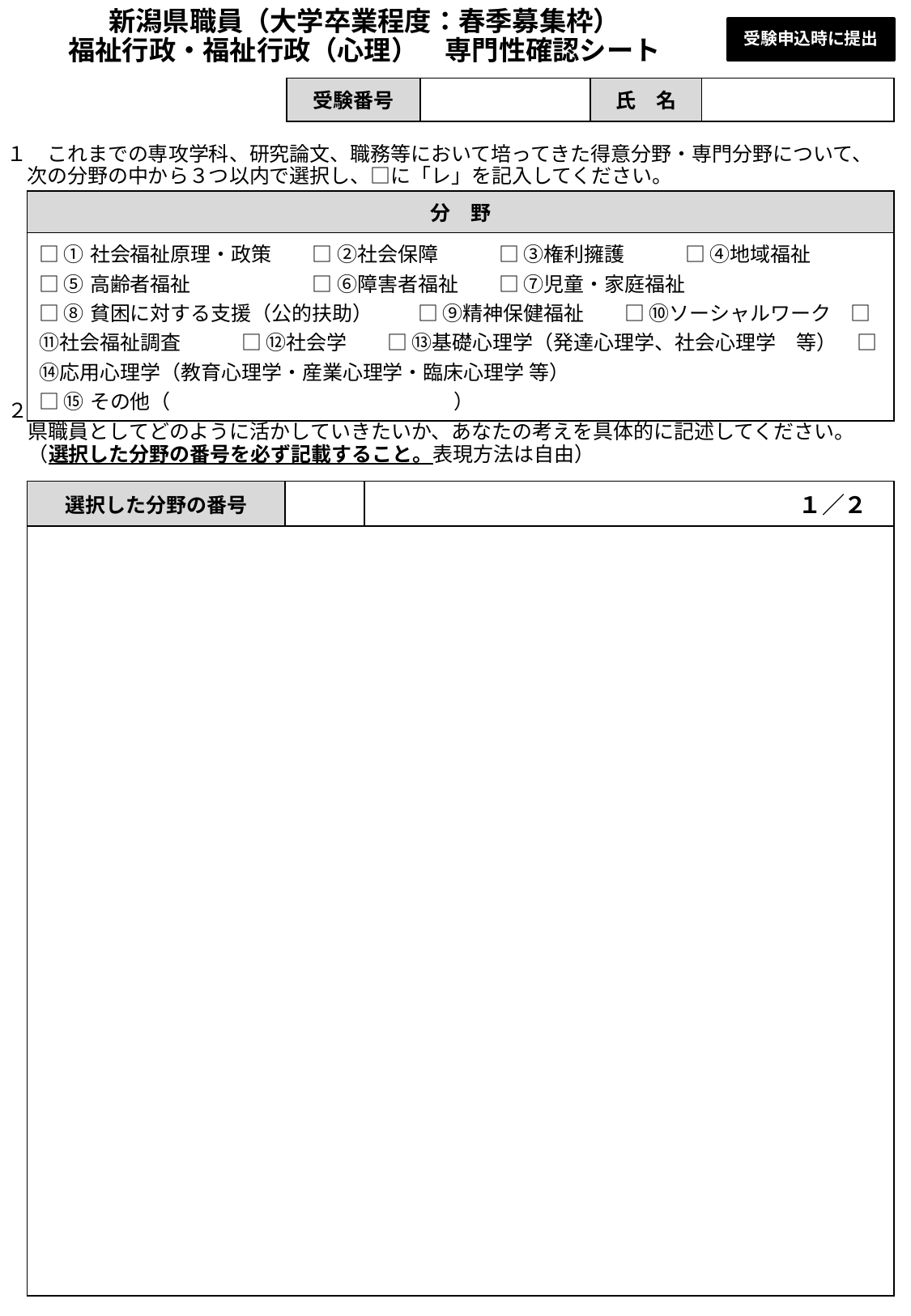

新潟県職員（大学卒業程度：春季募集枠）
福祉行政・福祉行政（心理）　専門性確認シート
受験申込時に提出
| 受験番号 |  | 氏　名 |  |
| --- | --- | --- | --- |
１　これまでの専攻学科、研究論文、職務等において培ってきた得意分野・専門分野について、
　次の分野の中から３つ以内で選択し、□に「レ」を記入してください。
| 分　野 |
| --- |
| □ ①社会福祉原理・政策　　□ ②社会保障　　　□ ③権利擁護　　　□ ④地域福祉 □ ⑤高齢者福祉　　　　　　□ ⑥障害者福祉　　□ ⑦児童・家庭福祉　 □ ⑧貧困に対する支援（公的扶助）　　 □ ⑨精神保健福祉　　□ ➉ソーシャルワーク　□ ⑪社会福祉調査　　　□ ⑫社会学　　□ ⑬基礎心理学（発達心理学、社会心理学　等）　□ ⑭応用心理学（教育心理学・産業心理学・臨床心理学 等） □ ⑮その他（　　　　　　　　　　　　　　） |
２　上記で選択した分野から１つを選び、これまで取り組んできたことと、その知識や経験を
　県職員としてどのように活かしていきたいか、あなたの考えを具体的に記述してください。
　（選択した分野の番号を必ず記載すること。表現方法は自由）
| 選択した分野の番号 |  | １／２ |
| --- | --- | --- |
|  |  |  |